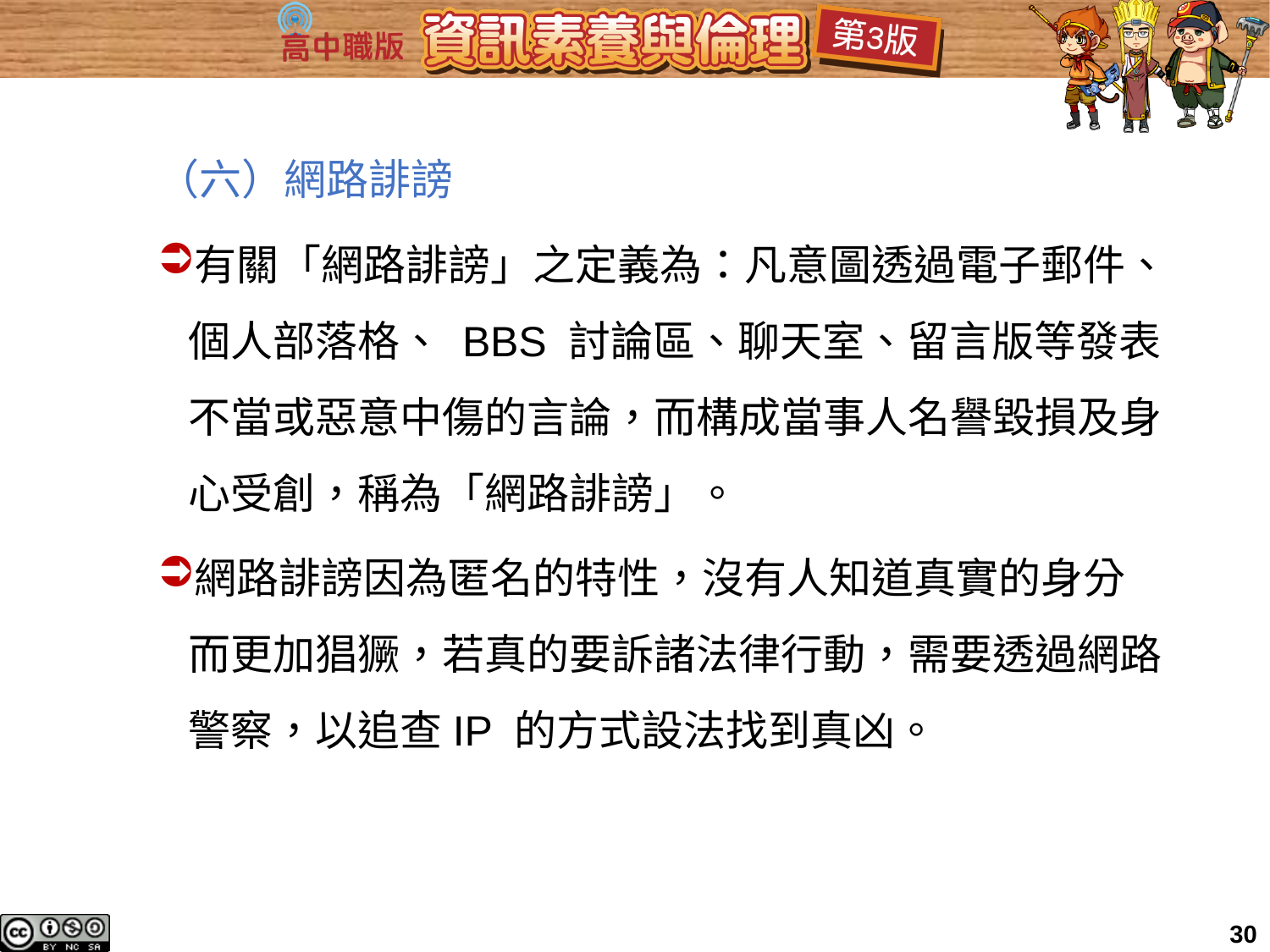

（六）網路誹謗
有關「網路誹謗」之定義為：凡意圖透過電子郵件、個人部落格、 BBS 討論區、聊天室、留言版等發表不當或惡意中傷的言論，而構成當事人名譽毀損及身心受創，稱為「網路誹謗」。
網路誹謗因為匿名的特性，沒有人知道真實的身分而更加猖獗，若真的要訴諸法律行動，需要透過網路警察，以追查IP 的方式設法找到真凶。
30